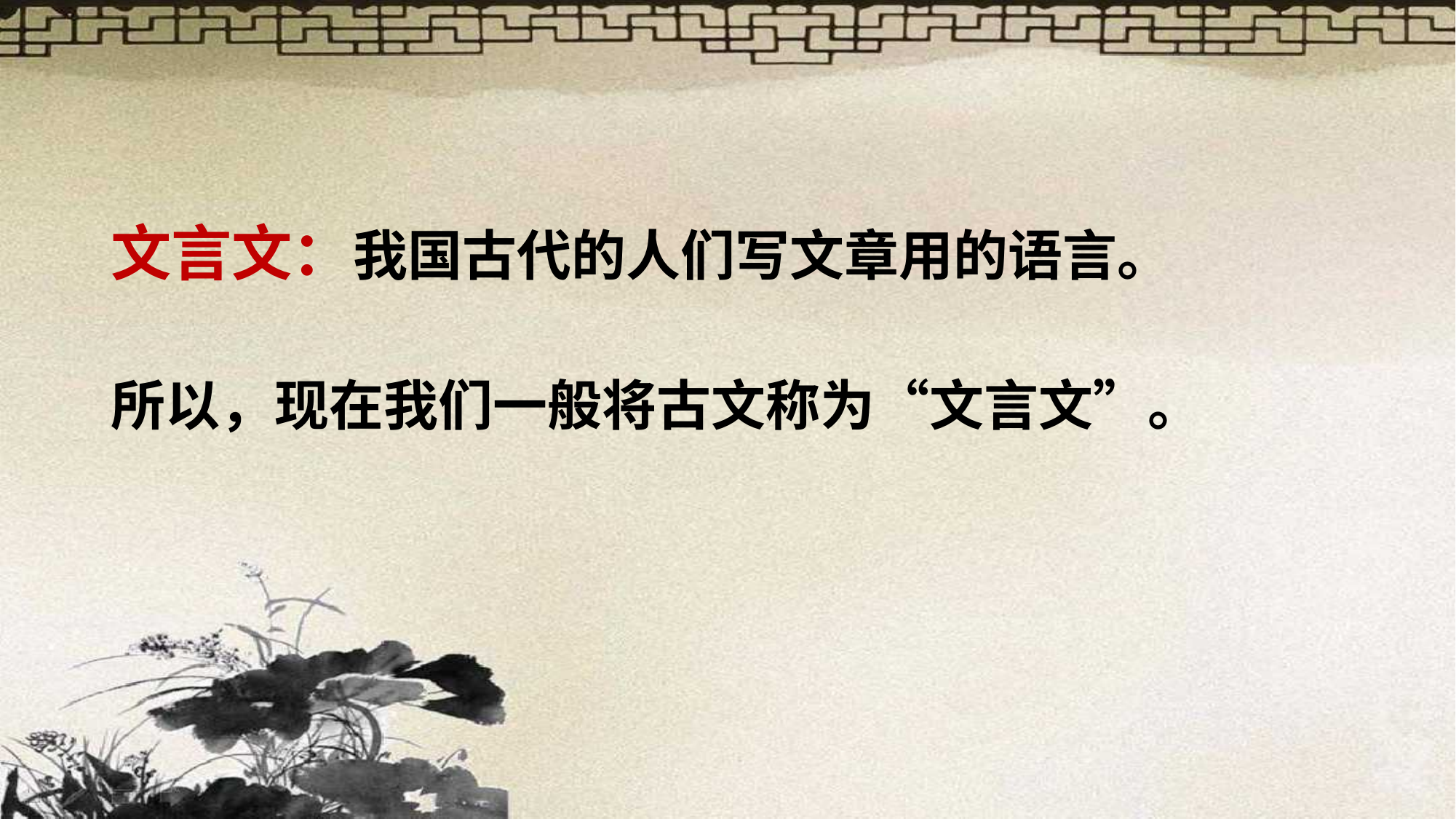

#
文言文：我国古代的人们写文章用的语言。

所以，现在我们一般将古文称为“文言文”。